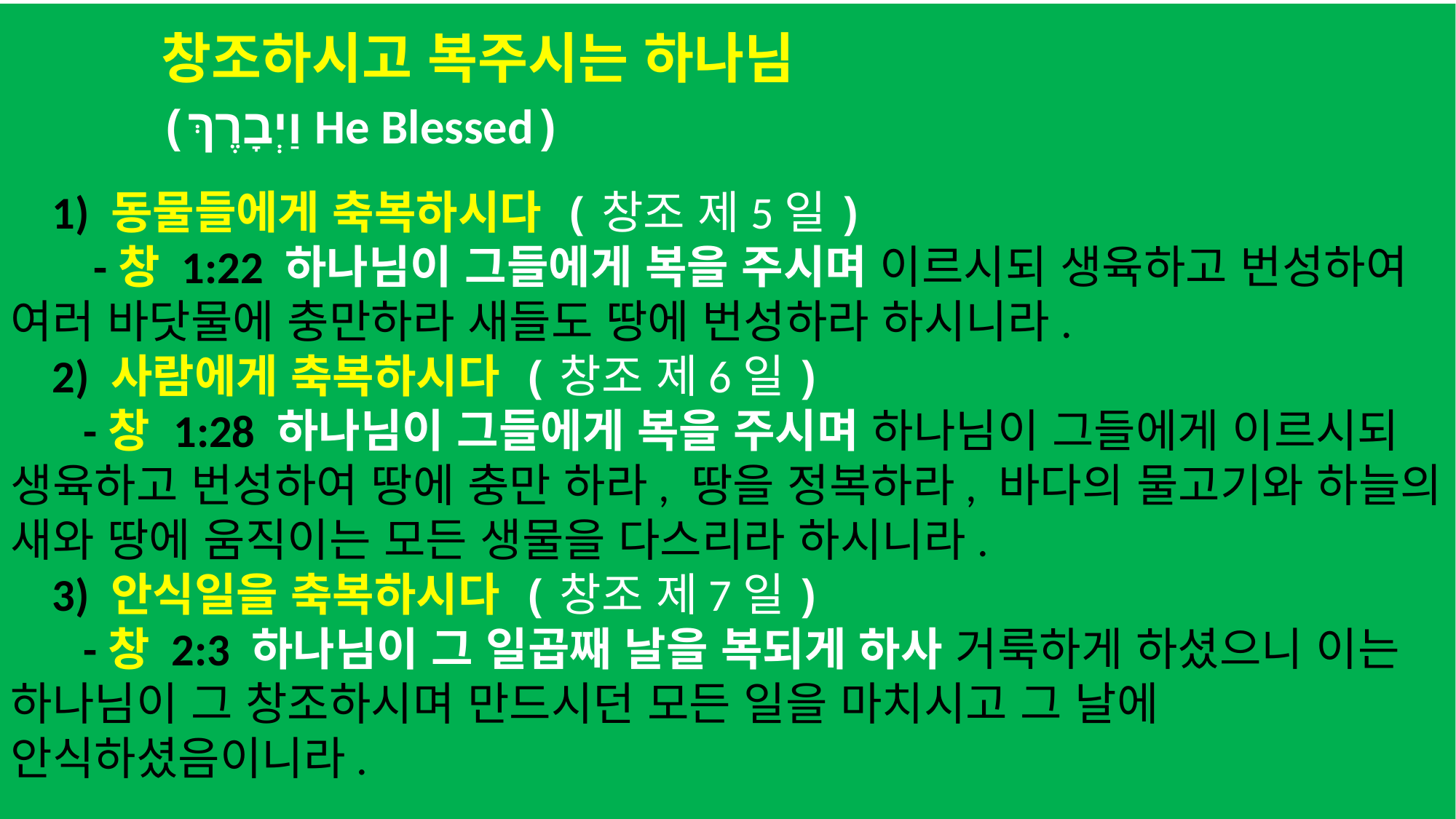

창조하시고 복주시는 하나님
            (‎וַיְבָרֶךְ He Blessed)

    1) 동물들에게 축복하시다 (창조 제5일)
        -창 1:22 하나님이 그들에게 복을 주시며 이르시되 생육하고 번성하여 여러 바닷물에 충만하라 새들도 땅에 번성하라 하시니라.
    2) 사람에게 축복하시다 (창조 제6일)
       -창 1:28 하나님이 그들에게 복을 주시며 하나님이 그들에게 이르시되 생육하고 번성하여 땅에 충만 하라, 땅을 정복하라, 바다의 물고기와 하늘의 새와 땅에 움직이는 모든 생물을 다스리라 하시니라.
    3) 안식일을 축복하시다 (창조 제7일)
       -창 2:3 하나님이 그 일곱째 날을 복되게 하사 거룩하게 하셨으니 이는 하나님이 그 창조하시며 만드시던 모든 일을 마치시고 그 날에 안식하셨음이니라.